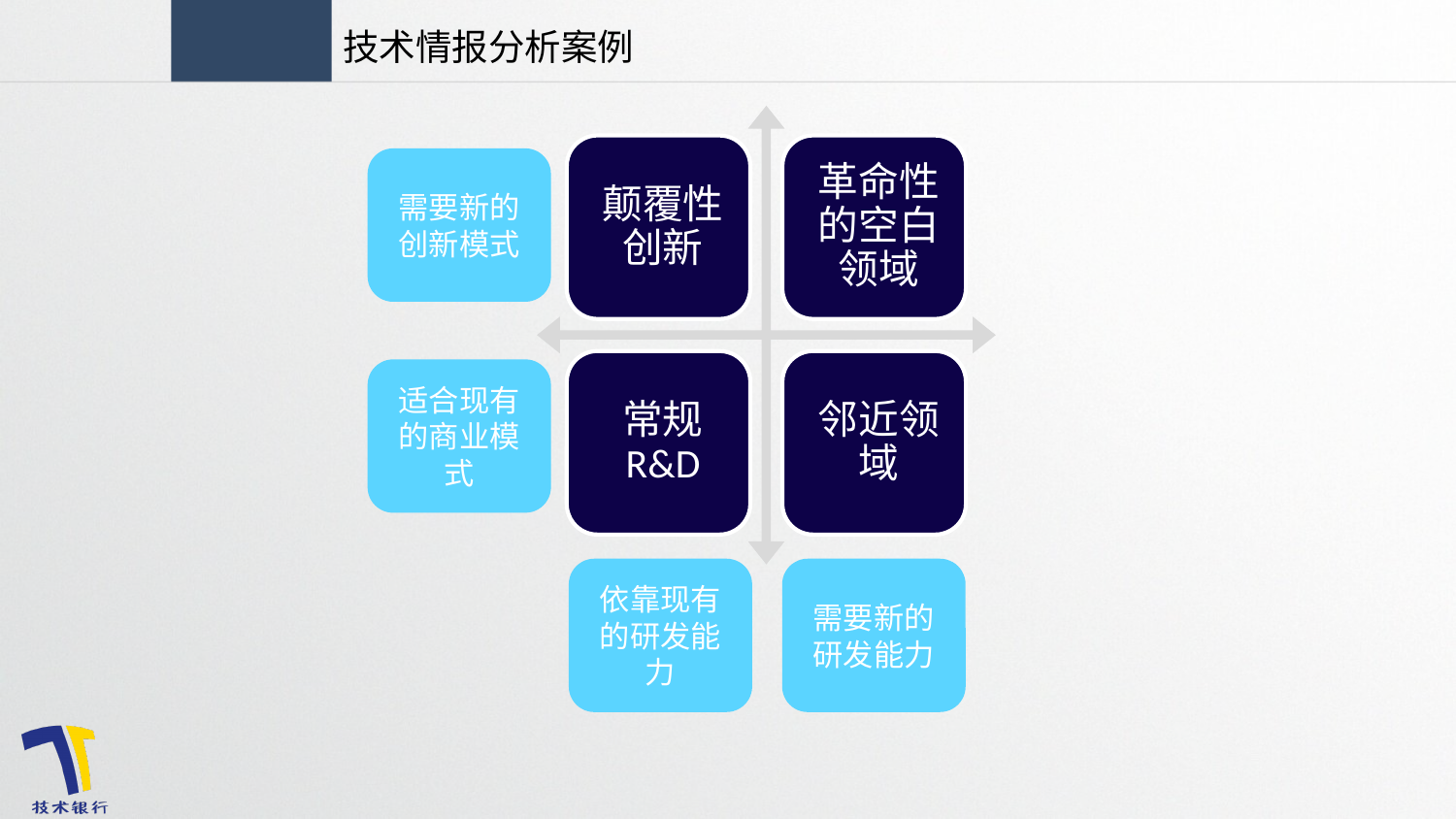

技术情报分析案例
颠覆性创新
革命性的空白领域
常规 R&D
邻近领域
需要新的创新模式
适合现有的商业模式
依靠现有的研发能力
需要新的研发能力